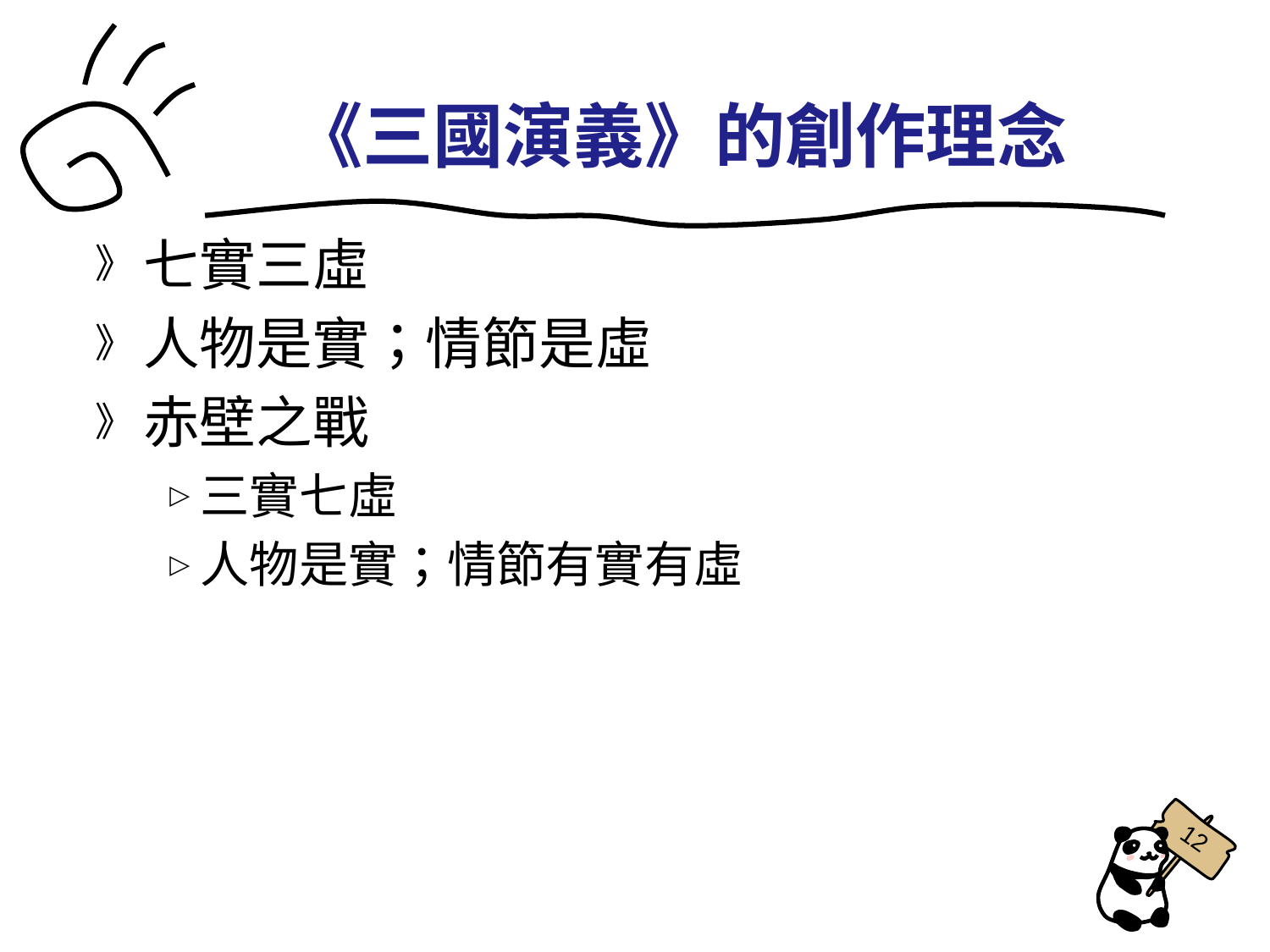

《三國演義》的創作理念
七實三虛
人物是實；情節是虛
赤壁之戰
三實七虛
人物是實；情節有實有虛
12